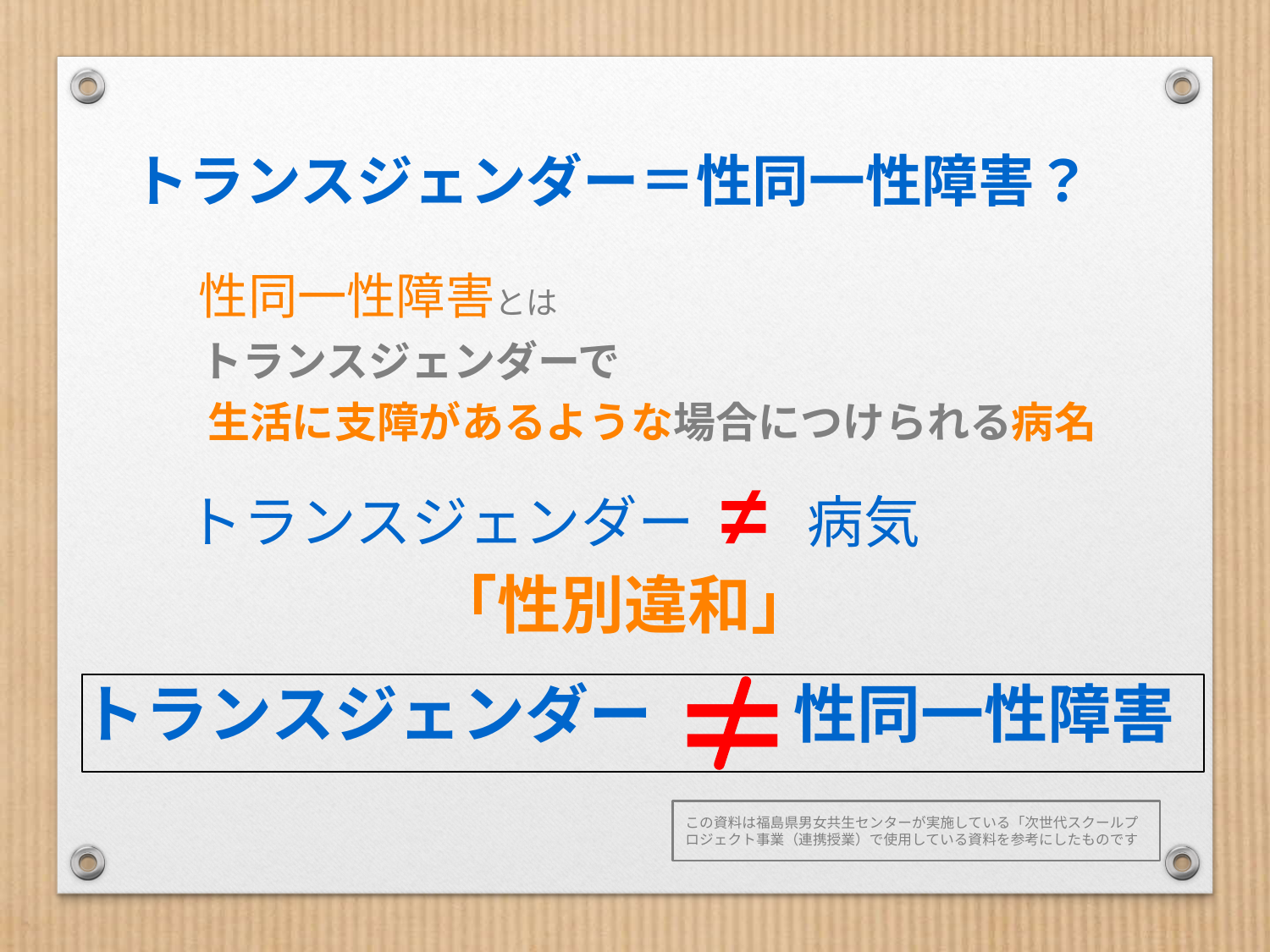

トランスジェンダー＝性同一性障害？
  性同一性障害とは
　トランスジェンダーで
　生活に支障があるような場合につけられる病名
≠
トランスジェンダー　　病気
　　　　　「性別違和」
＝
トランスジェンダー 　　性同一性障害
この資料は福島県男女共生センターが実施している「次世代スクールプロジェクト事業（連携授業）で使用している資料を参考にしたものです